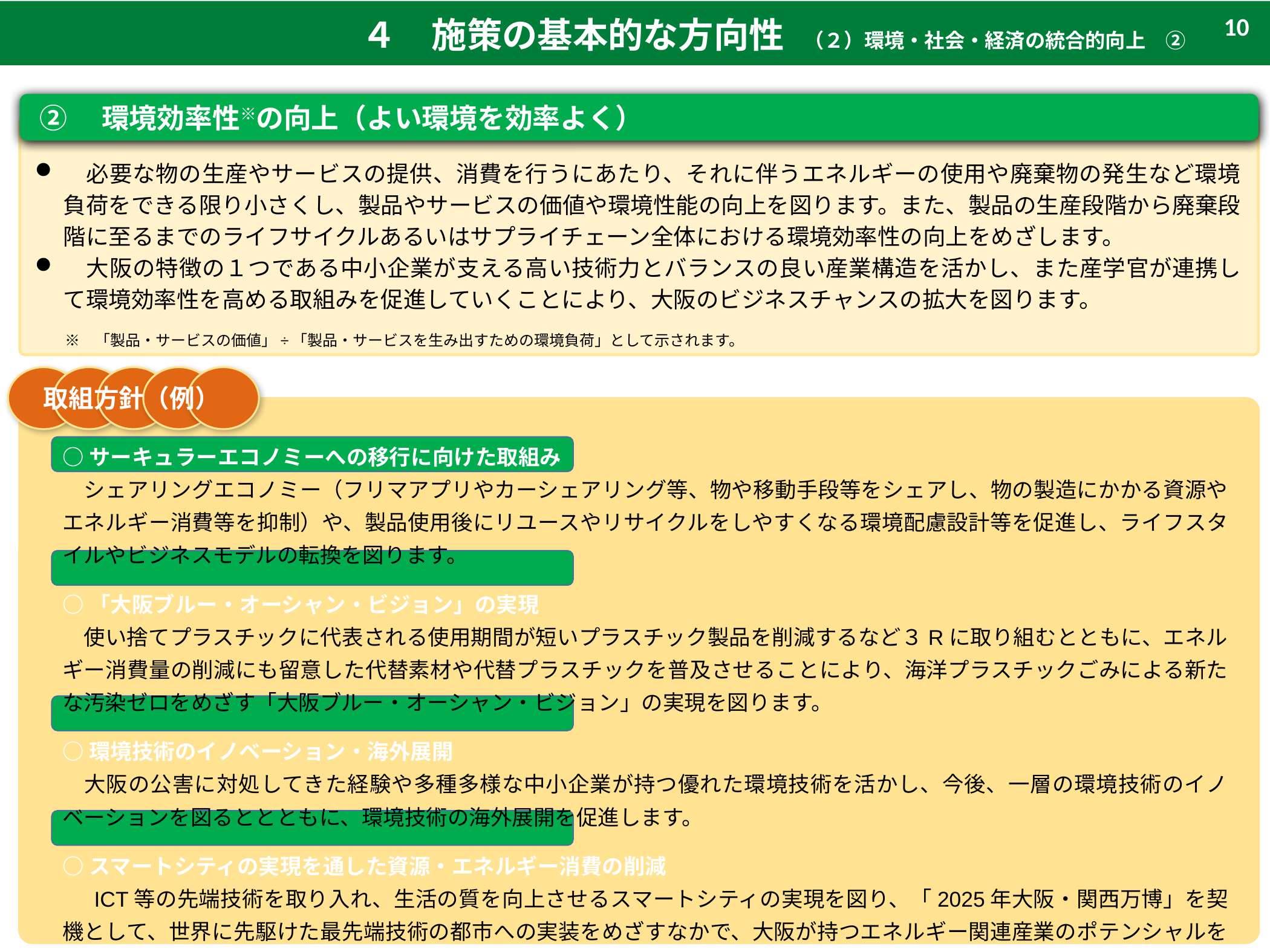

４　施策の基本的な方向性　（２）環境・社会・経済の統合的向上　②
10
②　環境効率性※の向上（よい環境を効率よく）

　必要な物の生産やサービスの提供、消費を行うにあたり、それに伴うエネルギーの使用や廃棄物の発生など環境負荷をできる限り小さくし、製品やサービスの価値や環境性能の向上を図ります。また、製品の生産段階から廃棄段階に至るまでのライフサイクルあるいはサプライチェーン全体における環境効率性の向上をめざします。
　大阪の特徴の１つである中小企業が支える高い技術力とバランスの良い産業構造を活かし、また産学官が連携して環境効率性を高める取組みを促進していくことにより、大阪のビジネスチャンスの拡大を図ります。

　　※　「製品・サービスの価値」÷「製品・サービスを生み出すための環境負荷」として示されます。

取組方針（例）

○サーキュラーエコノミーへの移行に向けた取組み
　シェアリングエコノミー（フリマアプリやカーシェアリング等、物や移動手段等をシェアし、物の製造にかかる資源やエネルギー消費等を抑制）や、製品使用後にリユースやリサイクルをしやすくなる環境配慮設計等を促進し、ライフスタイルやビジネスモデルの転換を図ります。

○「大阪ブルー・オーシャン・ビジョン」の実現
　使い捨てプラスチックに代表される使用期間が短いプラスチック製品を削減するなど３Rに取り組むとともに、エネルギー消費量の削減にも留意した代替素材や代替プラスチックを普及させることにより、海洋プラスチックごみによる新たな汚染ゼロをめざす「大阪ブルー・オーシャン・ビジョン」の実現を図ります。

○環境技術のイノベーション・海外展開
　大阪の公害に対処してきた経験や多種多様な中小企業が持つ優れた環境技術を活かし、今後、一層の環境技術のイノベーションを図るととともに、環境技術の海外展開を促進します。

○スマートシティの実現を通した資源・エネルギー消費の削減
　 ICT等の先端技術を取り入れ、生活の質を向上させるスマートシティの実現を図り、「2025年大阪・関西万博」を契機として、世界に先駆けた最先端技術の都市への実装をめざすなかで、大阪が持つエネルギー関連産業のポテンシャルを活かして、資源・エネルギー消費の削減を促進します。